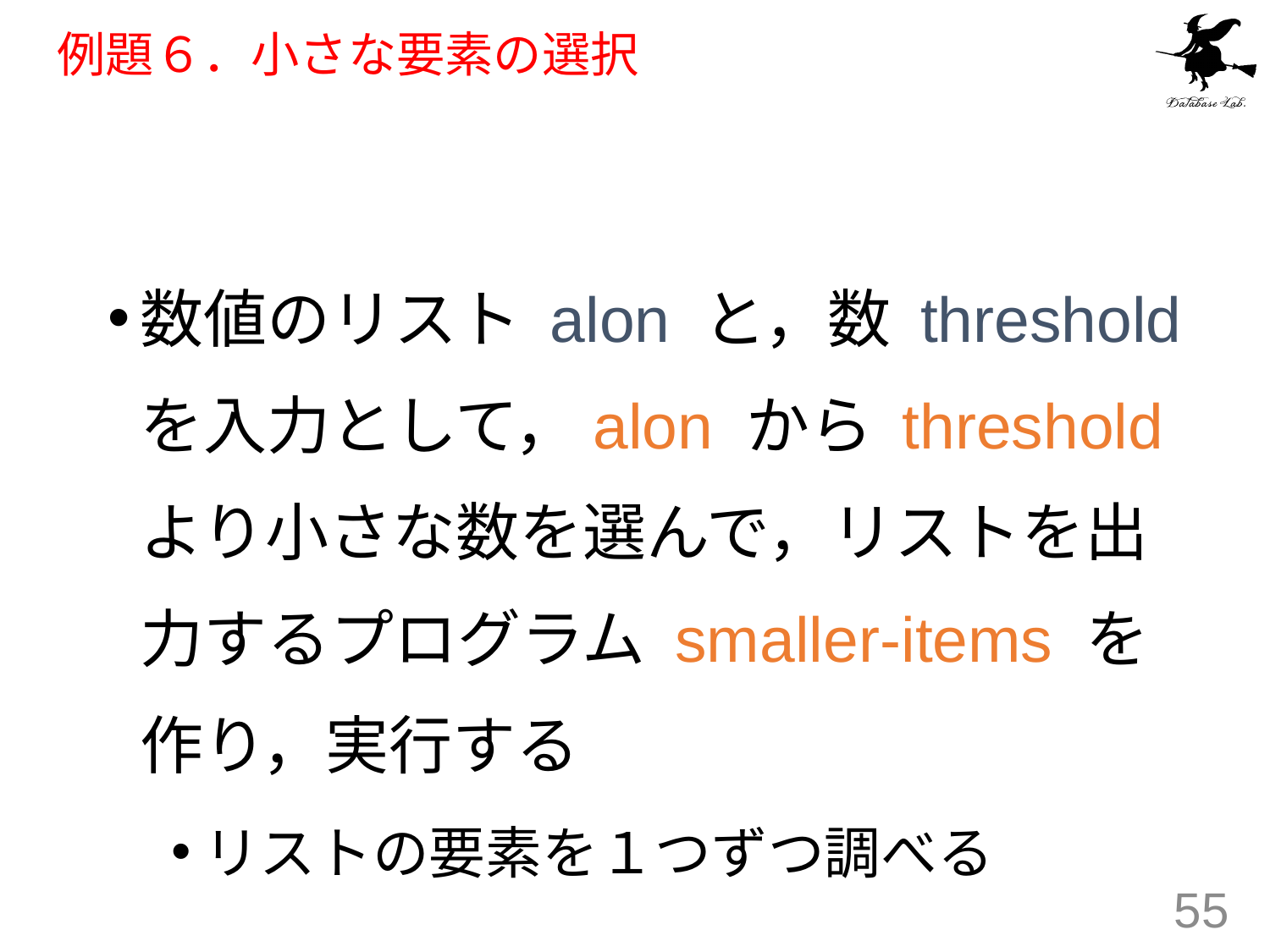

# 例題６．小さな要素の選択
数値のリスト alon と，数 threshold を入力として，alon から threshold より小さな数を選んで，リストを出力するプログラム smaller-items を作り，実行する
リストの要素を１つずつ調べる
55